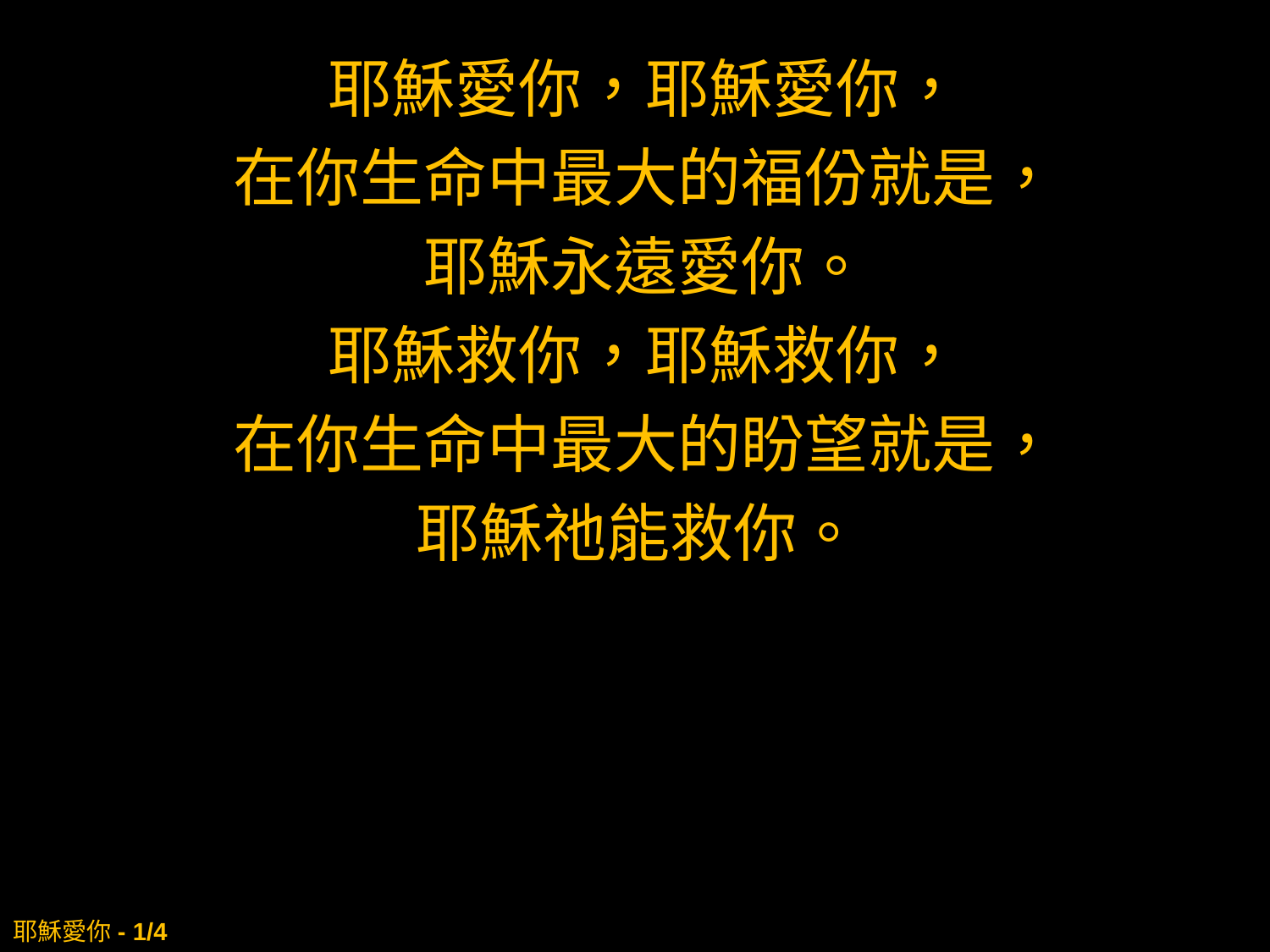

耶穌愛你，耶穌愛你，
在你生命中最大的福份就是，
耶穌永遠愛你。
耶穌救你，耶穌救你，
在你生命中最大的盼望就是，
耶穌祂能救你。
# 耶穌愛你- 1/4